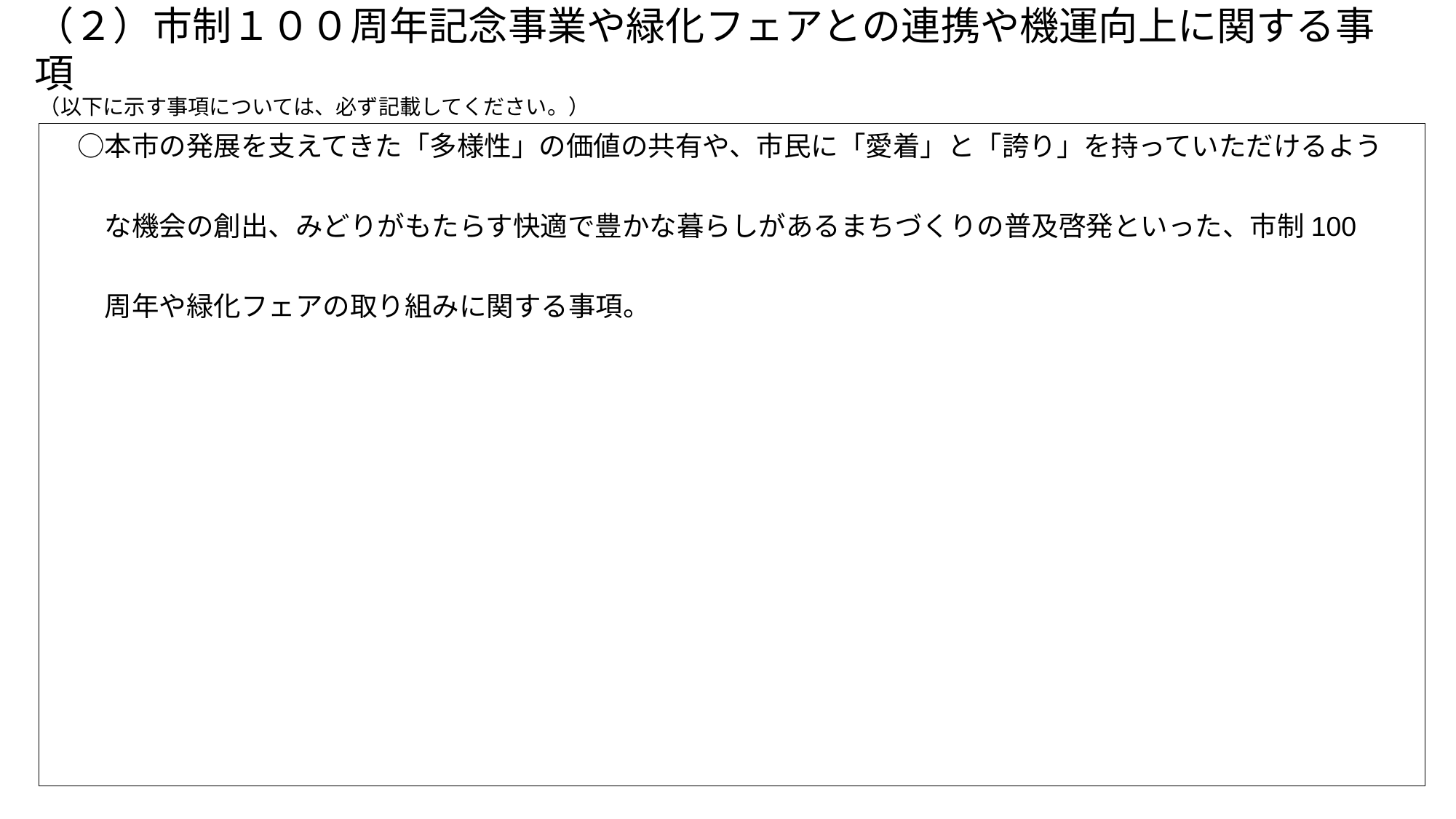

# （２）市制１００周年記念事業や緑化フェアとの連携や機運向上に関する事項
（以下に示す事項については、必ず記載してください。）
　○本市の発展を支えてきた「多様性」の価値の共有や、市民に「愛着」と「誇り」を持っていただけるよう
　　な機会の創出、みどりがもたらす快適で豊かな暮らしがあるまちづくりの普及啓発といった、市制100
　　周年や緑化フェアの取り組みに関する事項。